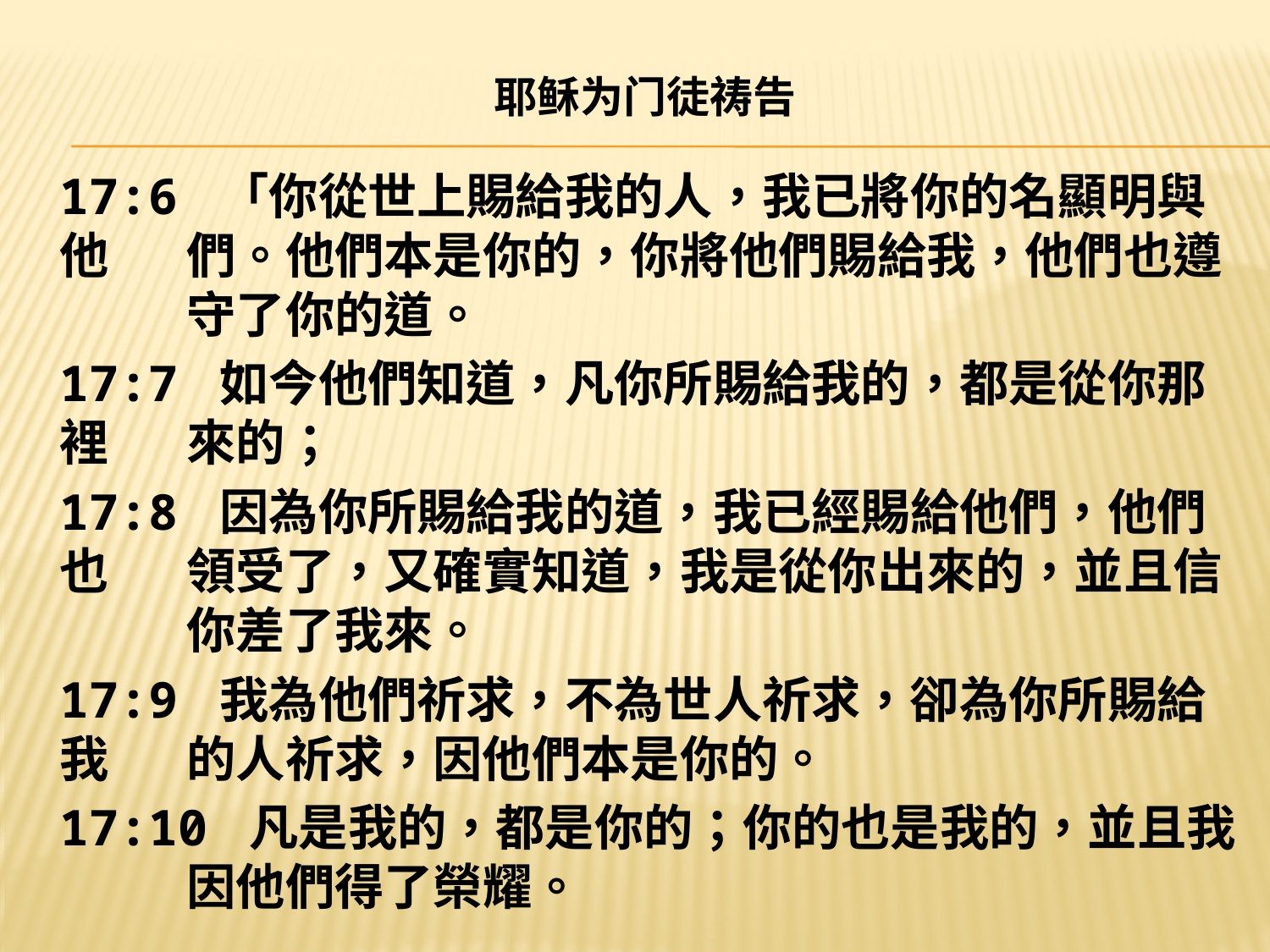

# 耶稣为门徒祷告
17:6 「你從世上賜給我的人，我已將你的名顯明與他	們。他們本是你的，你將他們賜給我，他們也遵	守了你的道。
17:7 如今他們知道，凡你所賜給我的，都是從你那裡	來的；
17:8 因為你所賜給我的道，我已經賜給他們，他們也	領受了，又確實知道，我是從你出來的，並且信	你差了我來。
17:9 我為他們祈求，不為世人祈求，卻為你所賜給我	的人祈求，因他們本是你的。
17:10 凡是我的，都是你的；你的也是我的，並且我	因他們得了榮耀。